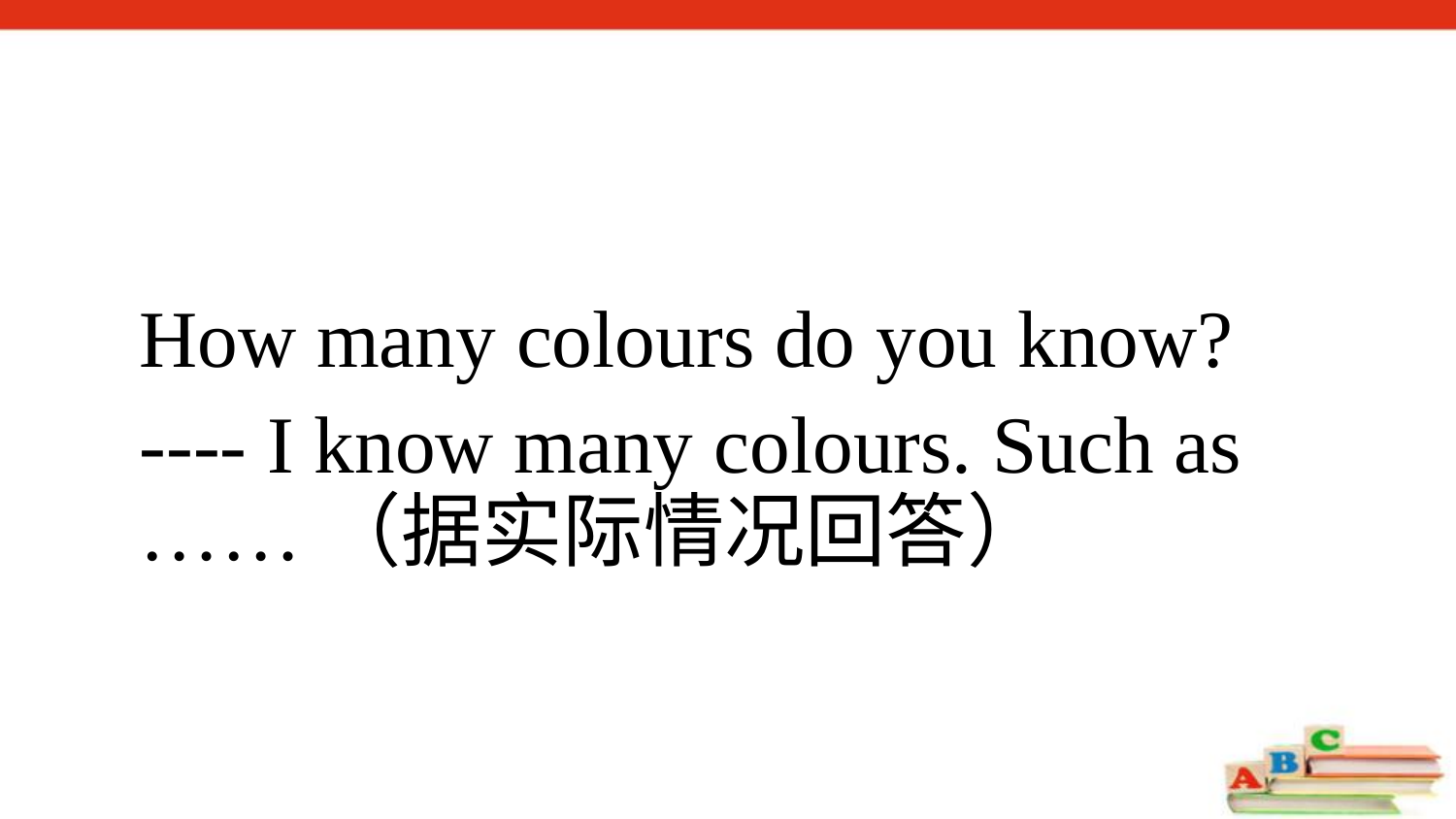

How many colours do you know?
---- I know many colours. Such as ……（据实际情况回答）